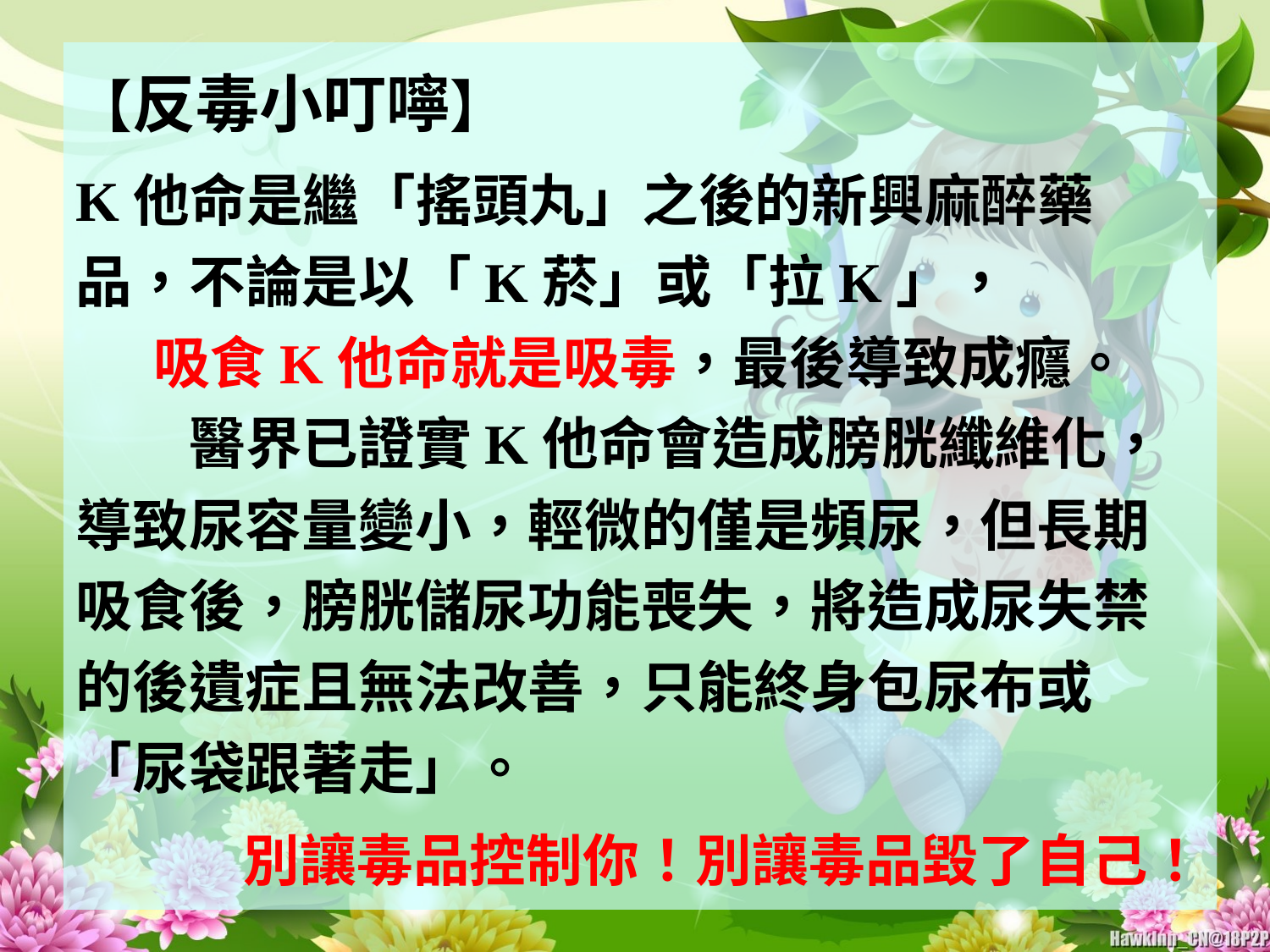

【反毒小叮嚀】
K他命是繼「搖頭丸」之後的新興麻醉藥品，不論是以「K菸」或「拉K」，                      吸食K他命就是吸毒，最後導致成癮。
　　醫界已證實K他命會造成膀胱纖維化，導致尿容量變小，輕微的僅是頻尿，但長期吸食後，膀胱儲尿功能喪失，將造成尿失禁的後遺症且無法改善，只能終身包尿布或「尿袋跟著走」。
別讓毒品控制你！別讓毒品毀了自己！